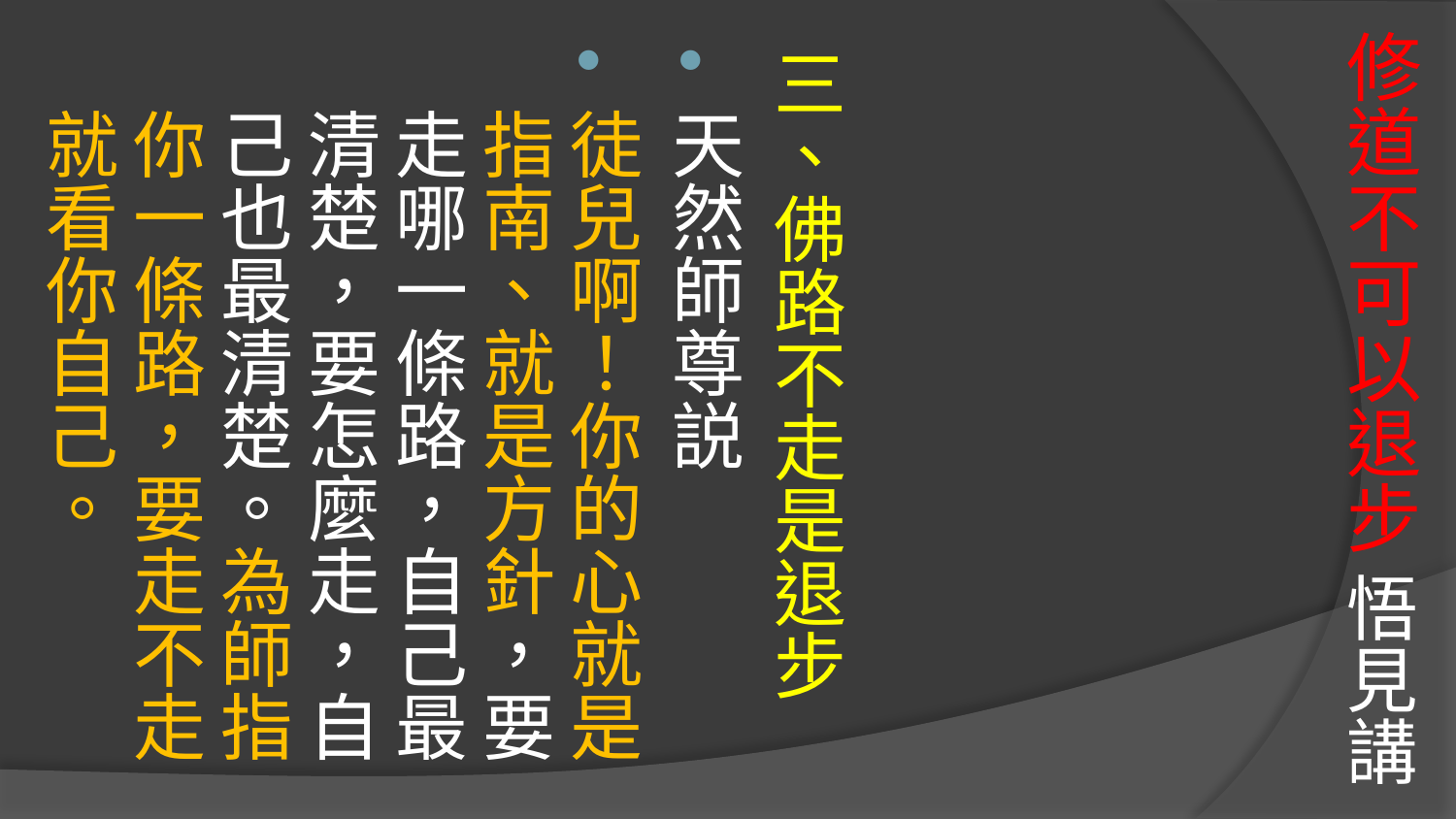

# 修道不可以退步 悟見講
三、佛路不走是退步
天然師尊説
徒兒啊！你的心就是指南、就是方針，要走哪一條路，自己最清楚，要怎麼走，自己也最清楚。為師指你一條路，要走不走就看你自己。